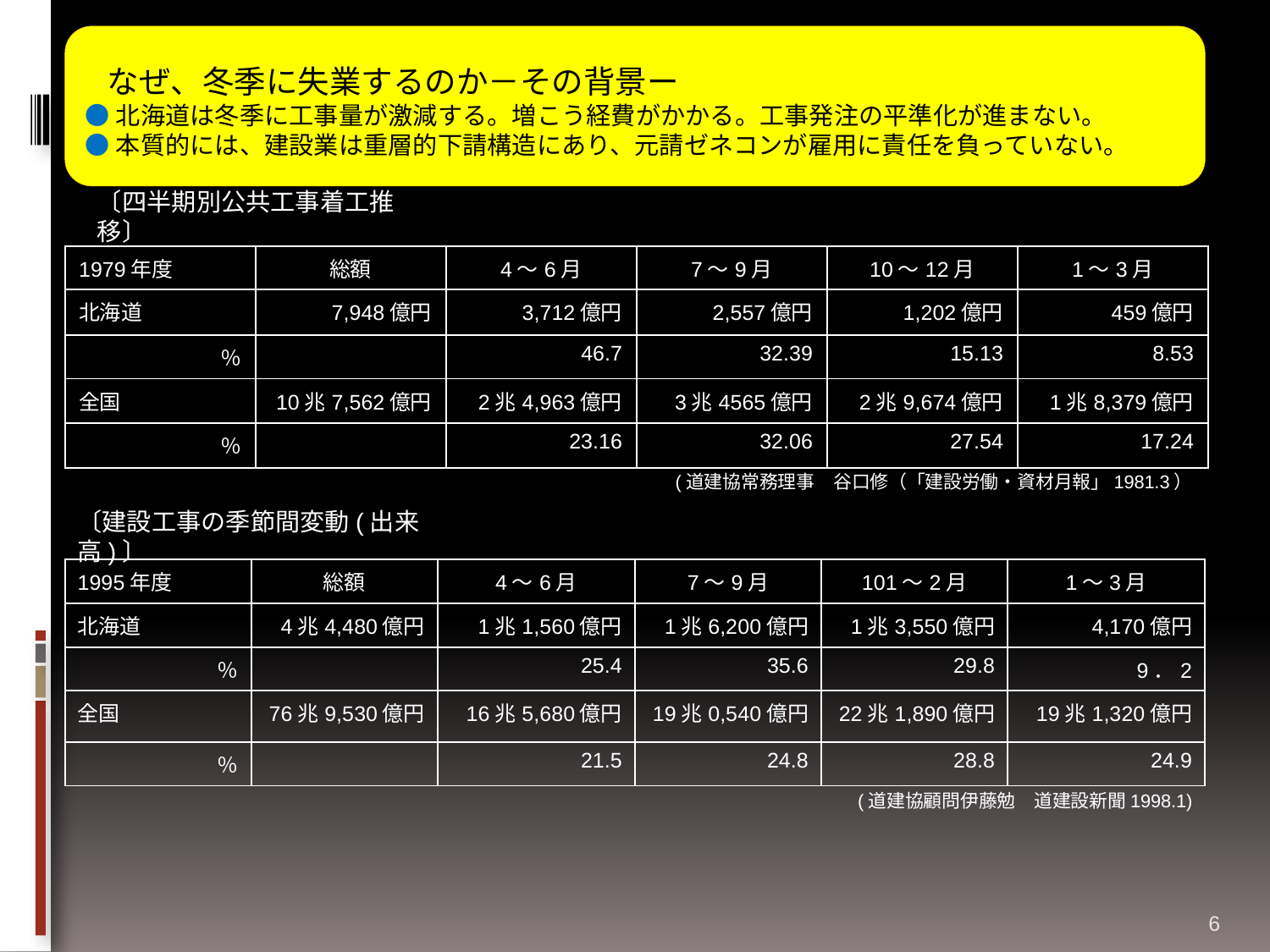

なぜ、冬季に失業するのか－その背景ー
●北海道は冬季に工事量が激減する。増こう経費がかかる。工事発注の平準化が進まない。
●本質的には、建設業は重層的下請構造にあり、元請ゼネコンが雇用に責任を負っていない。

〔四半期別公共工事着工推移〕
| 1979年度 | 総額 | 4～6月 | 7～9月 | 10～12月 | 1～3月 |
| --- | --- | --- | --- | --- | --- |
| 北海道 | 7,948億円 | 3,712億円 | 2,557億円 | 1,202億円 | 459億円 |
| ％ |  | 46.7 | 32.39 | 15.13 | 8.53 |
| 全国 | 10兆7,562億円 | 2兆4,963億円 | 3兆4565億円 | 2兆9,674億円 | 1兆8,379億円 |
| ％ |  | 23.16 | 32.06 | 27.54 | 17.24 |
(道建協常務理事　谷口修（「建設労働・資材月報」1981.3）
〔建設工事の季節間変動(出来高)〕
| 1995年度 | 総額 | 4～6月 | 7～9月 | 101～2月 | 1～3月 |
| --- | --- | --- | --- | --- | --- |
| 北海道 | 4兆4,480億円 | 1兆1,560億円 | 1兆6,200億円 | 1兆3,550億円 | 4,170億円 |
| ％ |  | 25.4 | 35.6 | 29.8 | 9．2 |
| 全国 | 76兆9,530億円 | 16兆5,680億円 | 19兆0,540億円 | 22兆1,890億円 | 19兆1,320億円 |
| ％ |  | 21.5 | 24.8 | 28.8 | 24.9 |
(道建協顧問伊藤勉　道建設新聞1998.1)
6